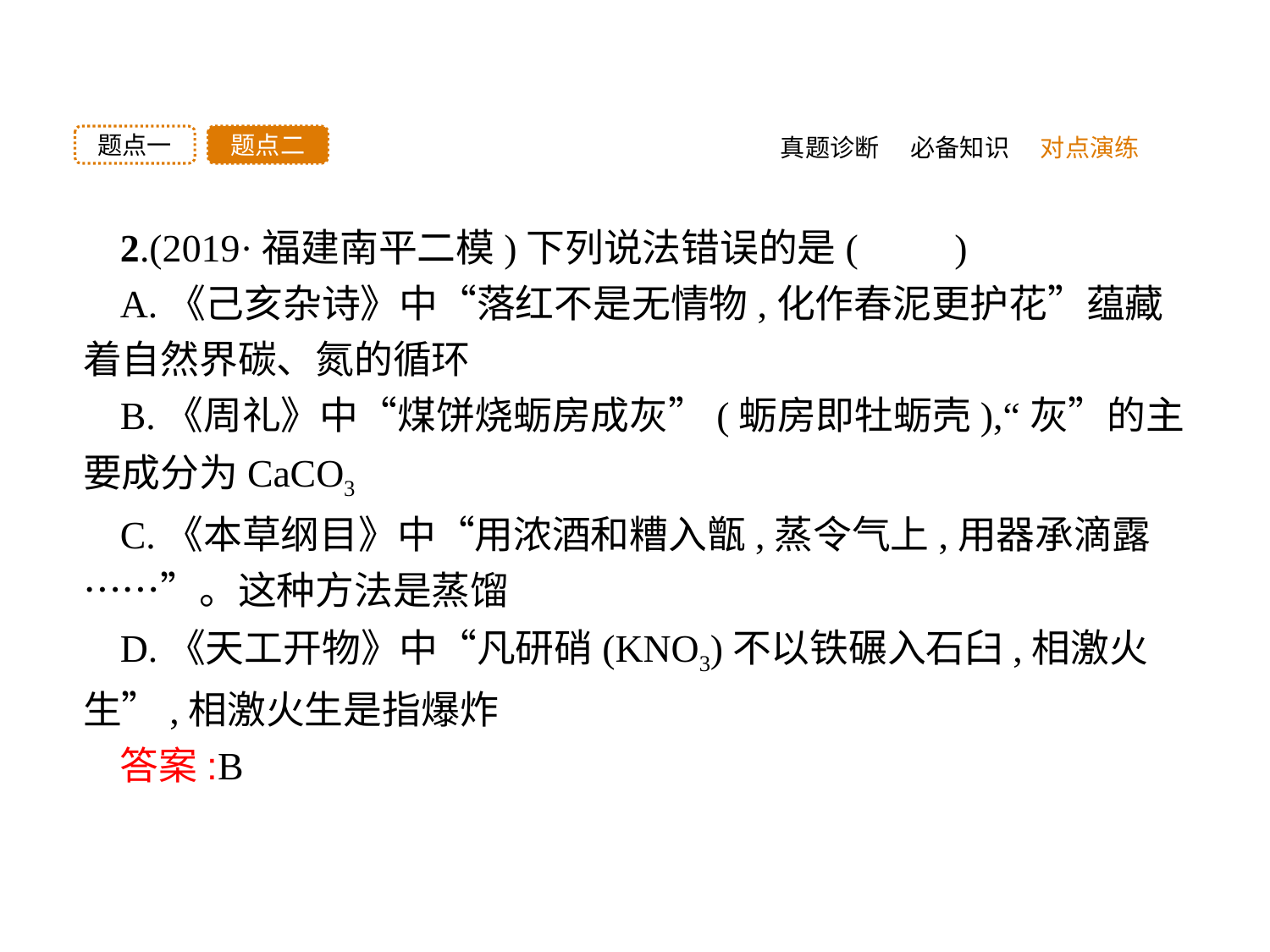

题点二
题点一
真题诊断
必备知识
对点演练
2.(2019·福建南平二模)下列说法错误的是(　　)
A.《己亥杂诗》中“落红不是无情物,化作春泥更护花”蕴藏着自然界碳、氮的循环
B.《周礼》中“煤饼烧蛎房成灰”(蛎房即牡蛎壳),“灰”的主要成分为CaCO3
C.《本草纲目》中“用浓酒和糟入甑,蒸令气上,用器承滴露……”。这种方法是蒸馏
D.《天工开物》中“凡研硝(KNO3)不以铁碾入石臼,相激火生”,相激火生是指爆炸
答案:B